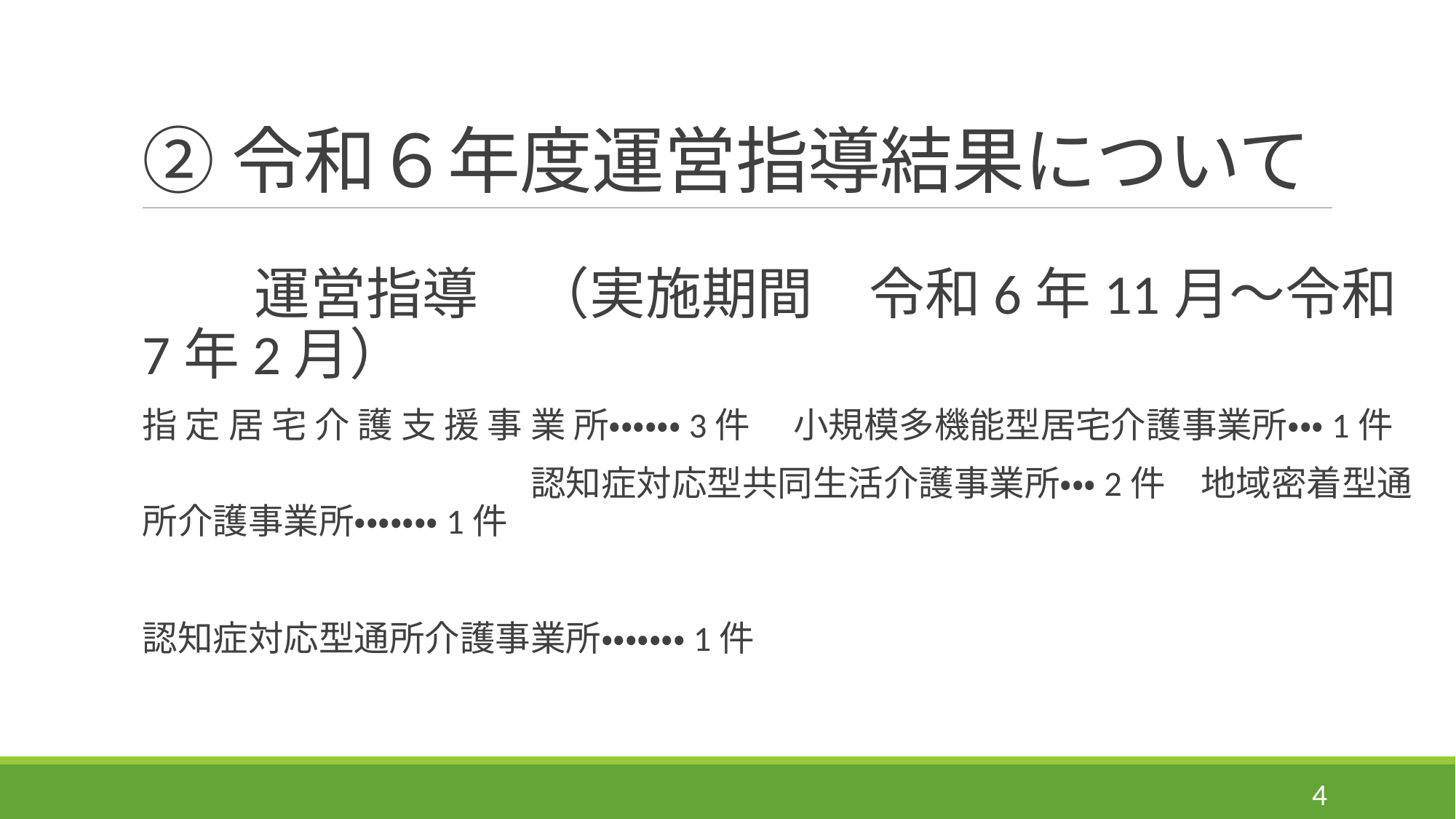

# ②令和６年度運営指導結果について

　　運営指導　（実施期間　令和6年11月～令和7年2月）
指 定 居 宅 介 護 支 援 事 業 所・・・・・・3件　 小規模多機能型居宅介護事業所・・・1件
										　　　　　　　　認知症対応型共同生活介護事業所・・・2件　地域密着型通所介護事業所・・・・・・・1件

認知症対応型通所介護事業所・・・・・・・1件

4